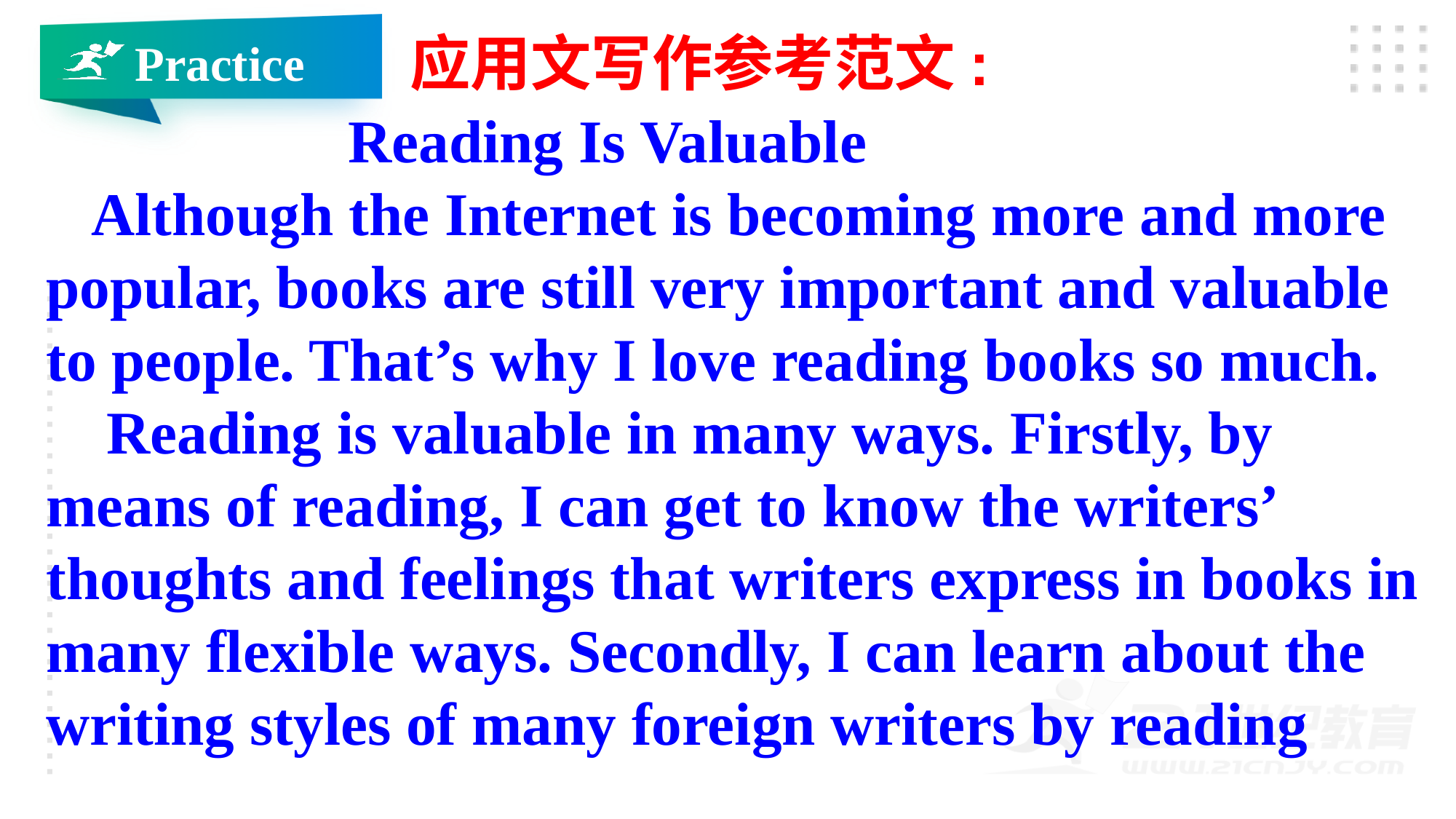

应用文写作参考范文:
Practice
                    Reading Is Valuable
   Although the Internet is becoming more and more popular, books are still very important and valuable to people. That’s why I love reading books so much.
    Reading is valuable in many ways. Firstly, by means of reading, I can get to know the writers’ thoughts and feelings that writers express in books in many flexible ways. Secondly, I can learn about the writing styles of many foreign writers by reading